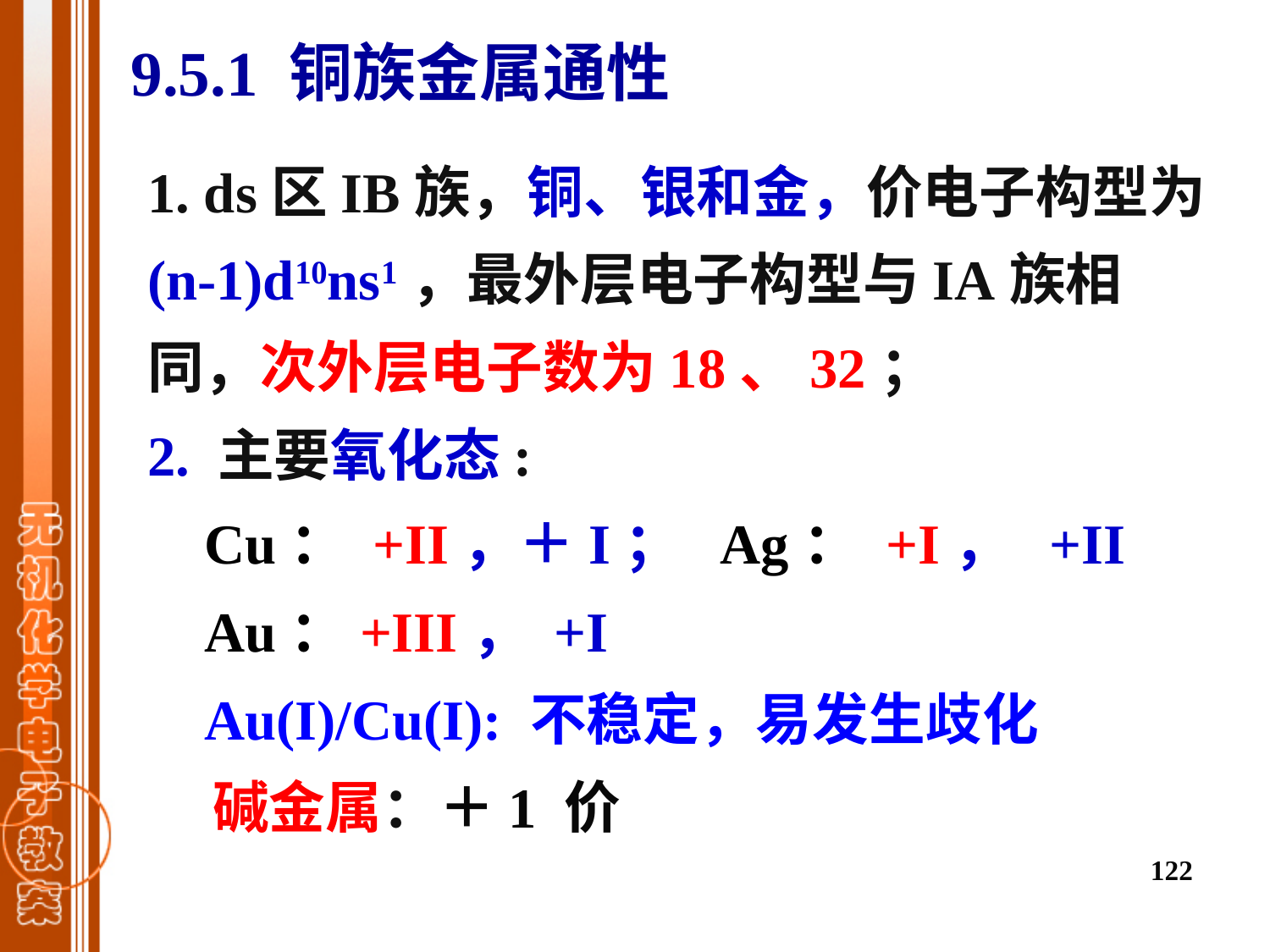

9.5.1 铜族金属通性
1. ds区IB族，铜、银和金，价电子构型为(n-1)d10ns1，最外层电子构型与IA族相同，次外层电子数为18、32；
2. 主要氧化态:
    Cu： +II，＋I；  Ag： +I，  +II
    Au：+III， +I
    Au(I)/Cu(I): 不稳定，易发生歧化
    碱金属：＋1 价
122